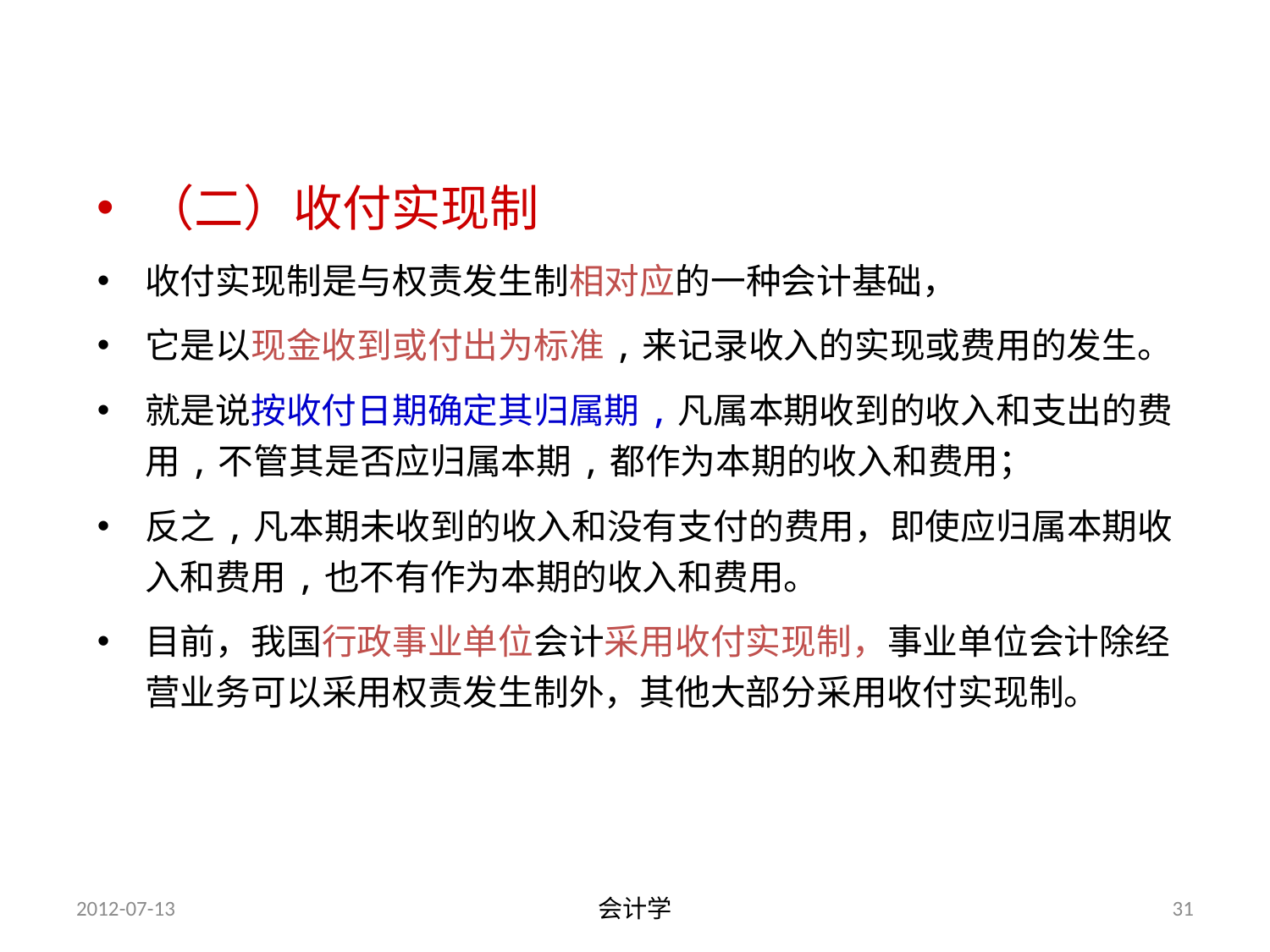

（二）收付实现制
收付实现制是与权责发生制相对应的一种会计基础，
它是以现金收到或付出为标准,来记录收入的实现或费用的发生。
就是说按收付日期确定其归属期,凡属本期收到的收入和支出的费用,不管其是否应归属本期,都作为本期的收入和费用；
反之,凡本期未收到的收入和没有支付的费用，即使应归属本期收入和费用,也不有作为本期的收入和费用。
目前，我国行政事业单位会计采用收付实现制，事业单位会计除经营业务可以采用权责发生制外，其他大部分采用收付实现制。
2012-07-13
会计学
31